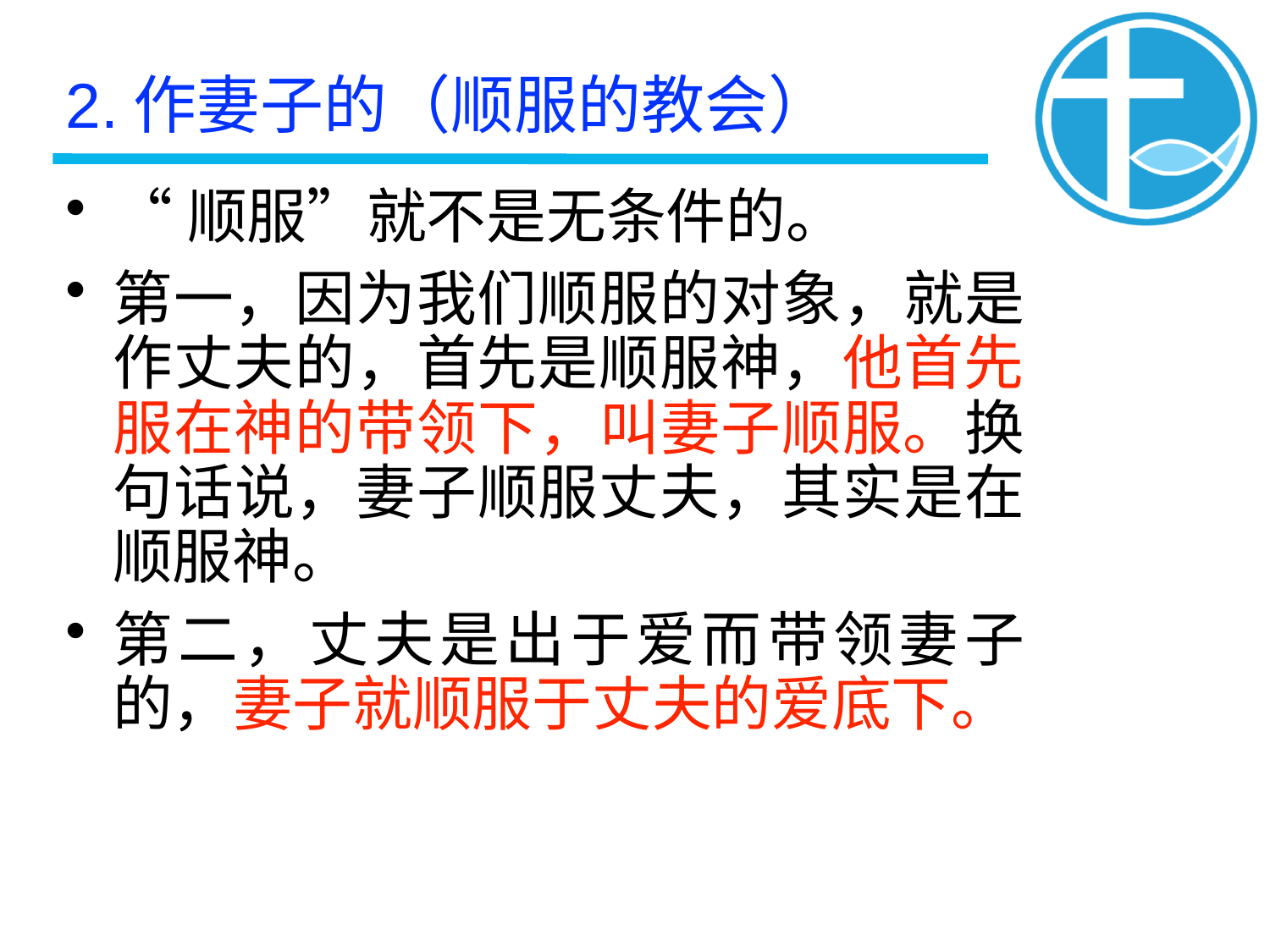

2.作妻子的（顺服的教会）
“顺服”就不是无条件的。
第一，因为我们顺服的对象，就是作丈夫的，首先是顺服神，他首先服在神的带领下，叫妻子顺服。换句话说，妻子顺服丈夫，其实是在顺服神。
第二，丈夫是出于爱而带领妻子的，妻子就顺服于丈夫的爱底下。